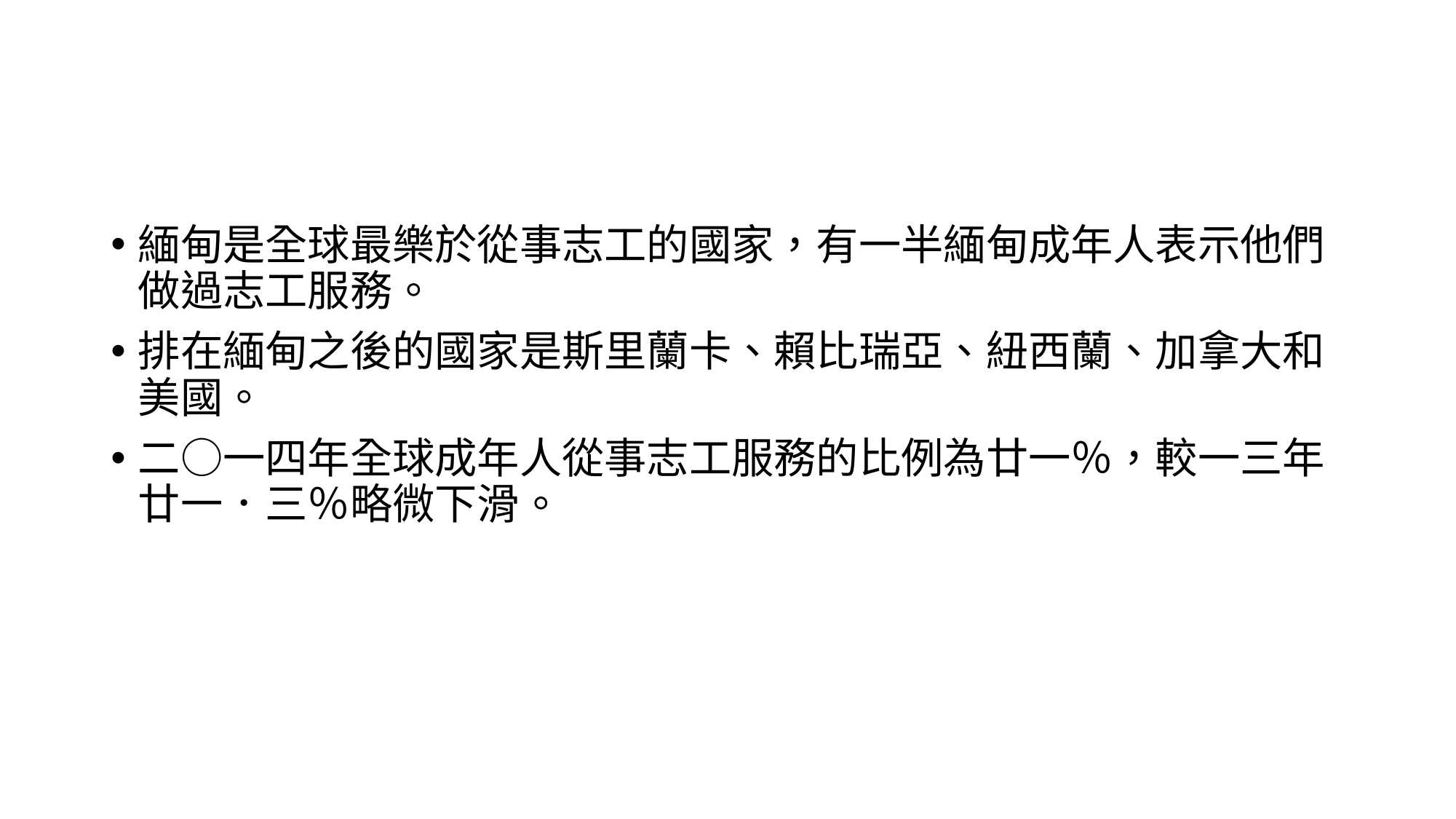

#
緬甸是全球最樂於從事志工的國家，有一半緬甸成年人表示他們做過志工服務。
排在緬甸之後的國家是斯里蘭卡、賴比瑞亞、紐西蘭、加拿大和美國。
二○一四年全球成年人從事志工服務的比例為廿一％，較一三年廿一．三％略微下滑。